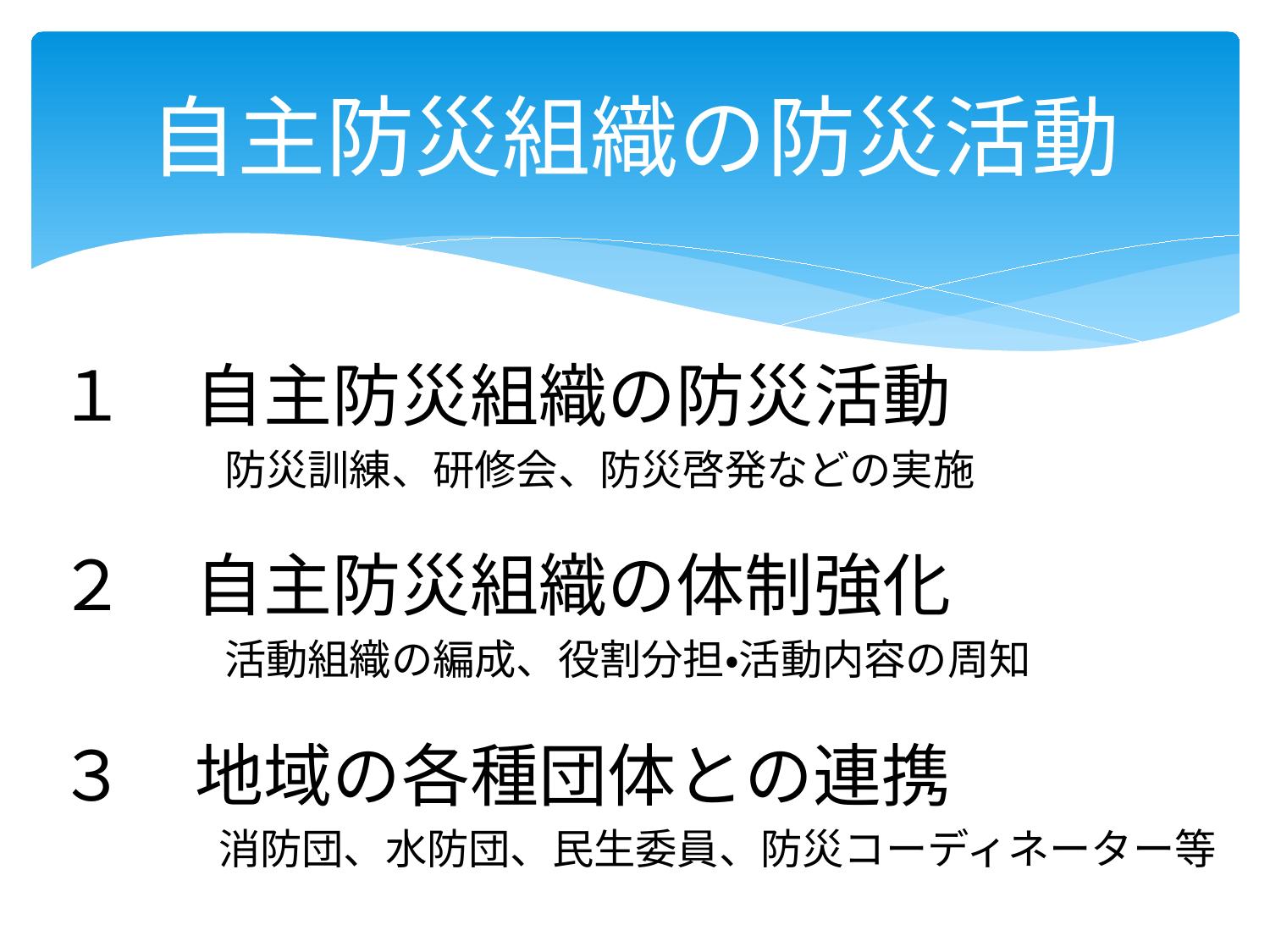

# 自主防災組織の防災活動
１　自主防災組織の防災活動
　　　　防災訓練、研修会、防災啓発などの実施

２　自主防災組織の体制強化
　　　　活動組織の編成、役割分担・活動内容の周知

３　地域の各種団体との連携
　　　　消防団、水防団、民生委員、防災コーディネーター等